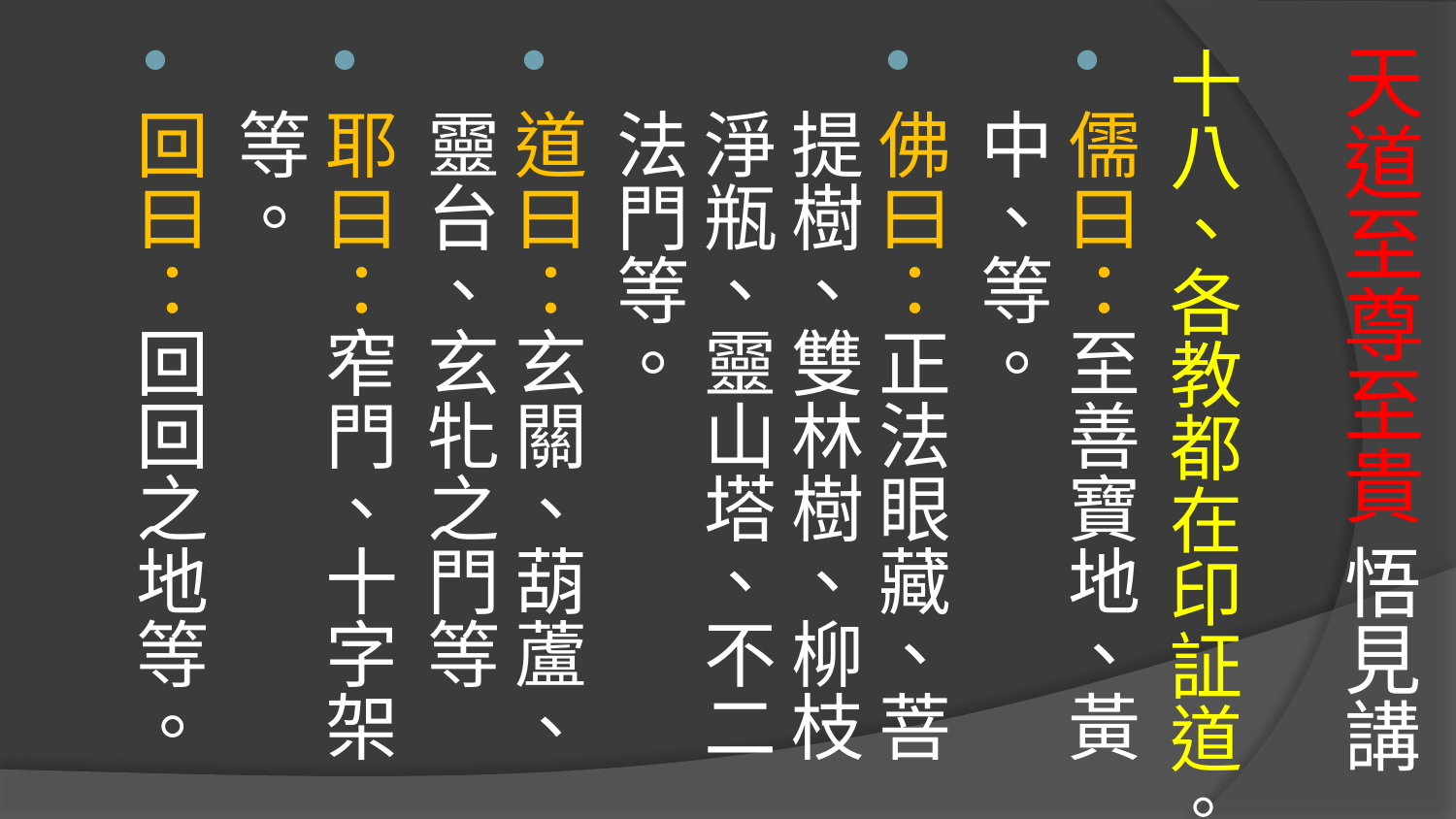

# 天道至尊至貴 悟見講
十八、各教都在印証道。
儒曰：至善寶地、黃中、等。
佛曰：正法眼藏、菩提樹、雙林樹、柳枝淨瓶、靈山塔、不二法門等。
道曰：玄關、葫蘆、靈台、玄牝之門等
耶曰：窄門、十字架等。
回曰：回回之地等。